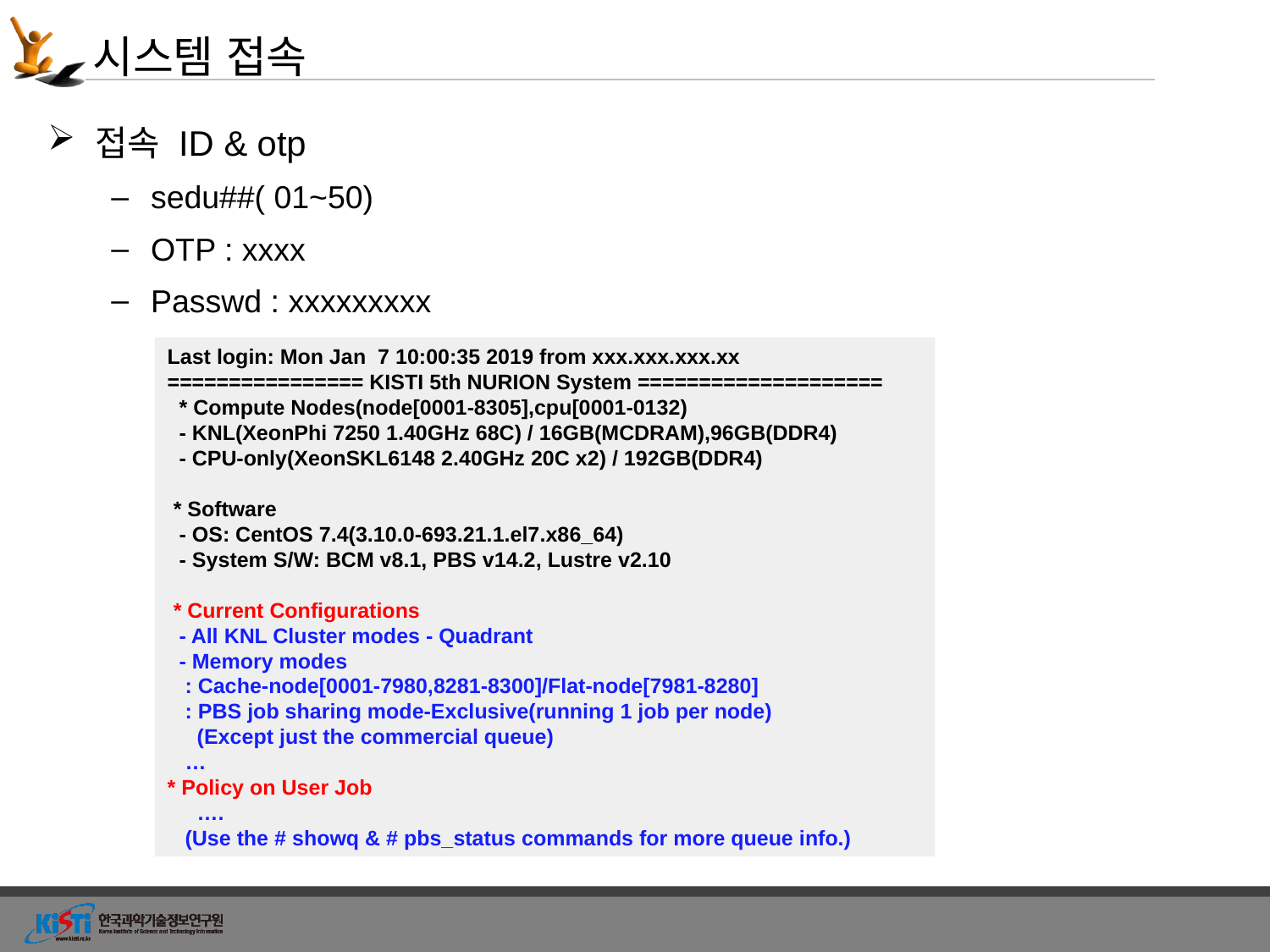

# 시스템 접속
접속 ID & otp
sedu##( 01~50)
OTP : xxxx
Passwd : xxxxxxxxx
Last login: Mon Jan  7 10:00:35 2019 from xxx.xxx.xxx.xx
================ KISTI 5th NURION System ====================
  * Compute Nodes(node[0001-8305],cpu[0001-0132)
  - KNL(XeonPhi 7250 1.40GHz 68C) / 16GB(MCDRAM),96GB(DDR4)
  - CPU-only(XeonSKL6148 2.40GHz 20C x2) / 192GB(DDR4)

 * Software
  - OS: CentOS 7.4(3.10.0-693.21.1.el7.x86_64)
  - System S/W: BCM v8.1, PBS v14.2, Lustre v2.10

 * Current Configurations
  - All KNL Cluster modes - Quadrant
  - Memory modes
   : Cache-node[0001-7980,8281-8300]/Flat-node[7981-8280]
   : PBS job sharing mode-Exclusive(running 1 job per node)
     (Except just the commercial queue)
   …
* Policy on User Job
     ….
   (Use the # showq & # pbs_status commands for more queue info.)
11